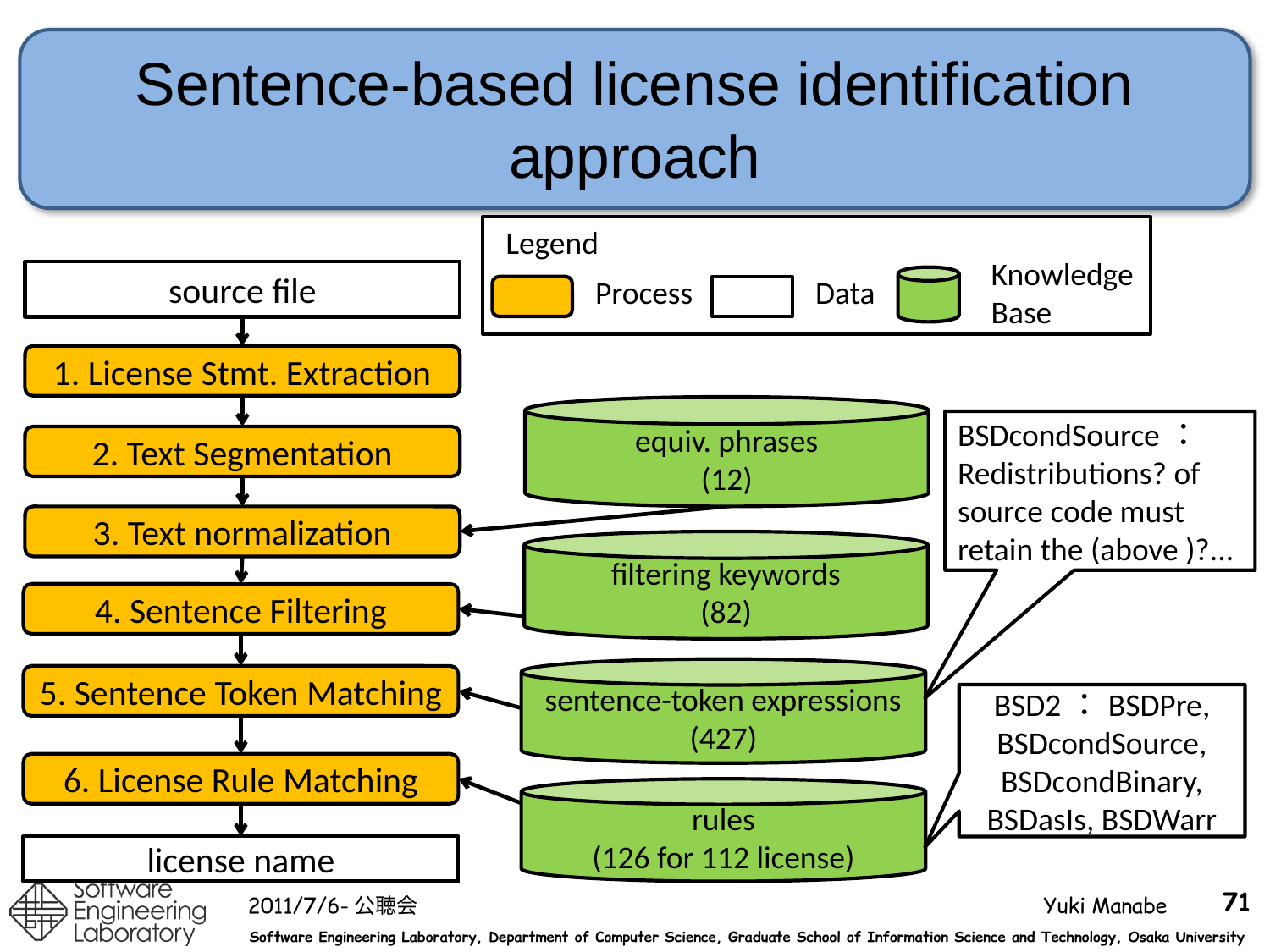

# Sentence-based license identification approach

Legend
Knowledge Base
source file
Process
Data

1. License Stmt. Extraction
equiv. phrases
(12)
BSDcondSource： Redistributions? of source code must retain the (above )?...
2. Text Segmentation
3. Text normalization
filtering keywords
(82)
4. Sentence Filtering
sentence-token expressions
(427)
5. Sentence Token Matching
BSD2：BSDPre, BSDcondSource, BSDcondBinary, BSDasIs, BSDWarr
6. License Rule Matching
rules
(126 for 112 license)
license name
71
2011/7/6-公聴会
Yuki Manabe